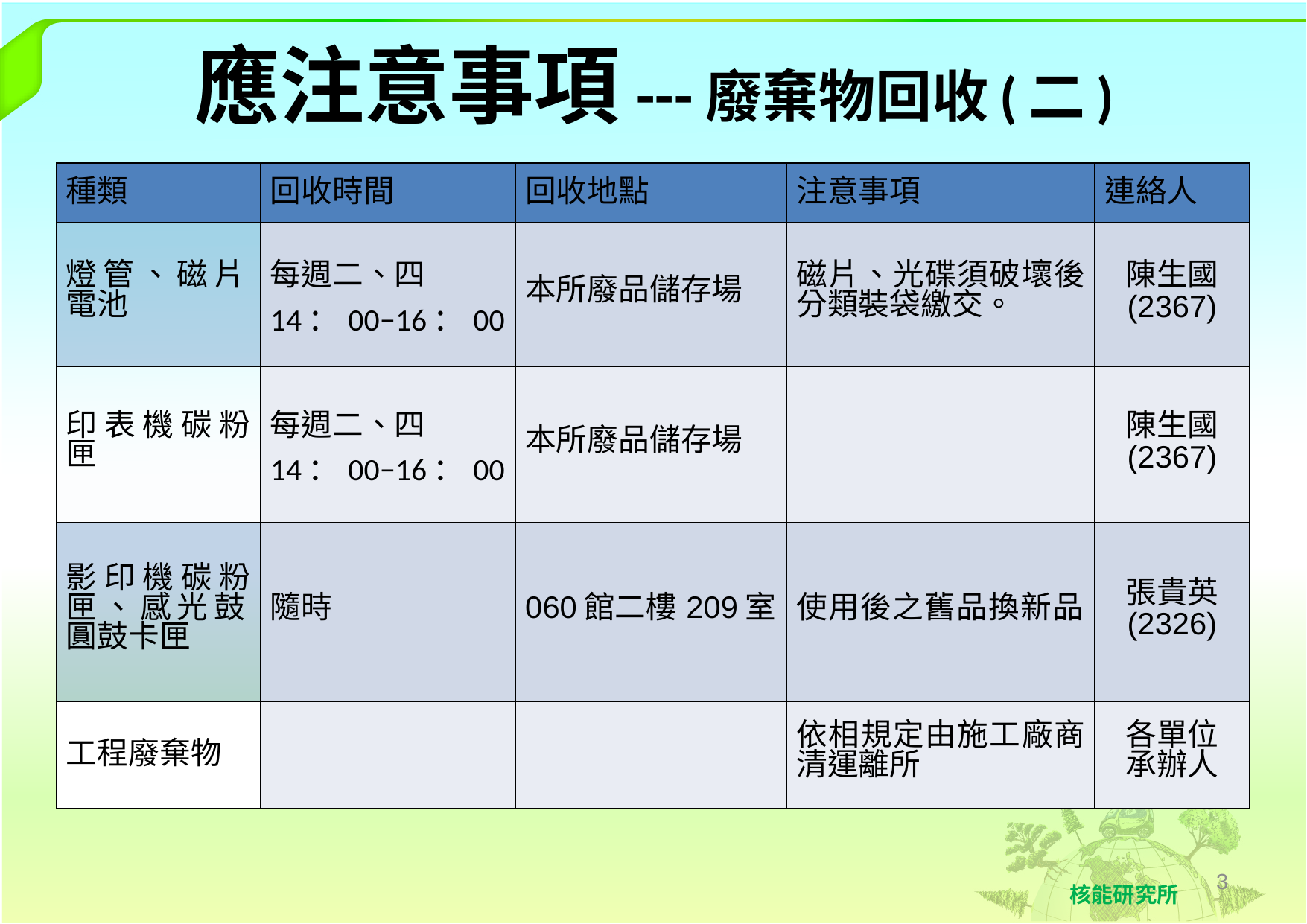

# 應注意事項---廢棄物回收(二)

| 種類 | 回收時間 | 回收地點 | 注意事項 | 連絡人 |
| --- | --- | --- | --- | --- |
| 燈管、磁片、電池 | 每週二、四 14：00−16：00 | 本所廢品儲存場 | 磁片、光碟須破壞後分類裝袋繳交。 | 陳生國 (2367) |
| 印表機碳粉匣 | 每週二、四 14：00−16：00 | 本所廢品儲存場 |  | 陳生國 (2367) |
| 影印機碳粉匣、感光鼓、圓鼓卡匣 | 隨時 | 060館二樓209室 | 使用後之舊品換新品。 | 張貴英 (2326) |
| 工程廢棄物 |  |  | 依相規定由施工廠商清運離所 | 各單位 承辦人 |

3